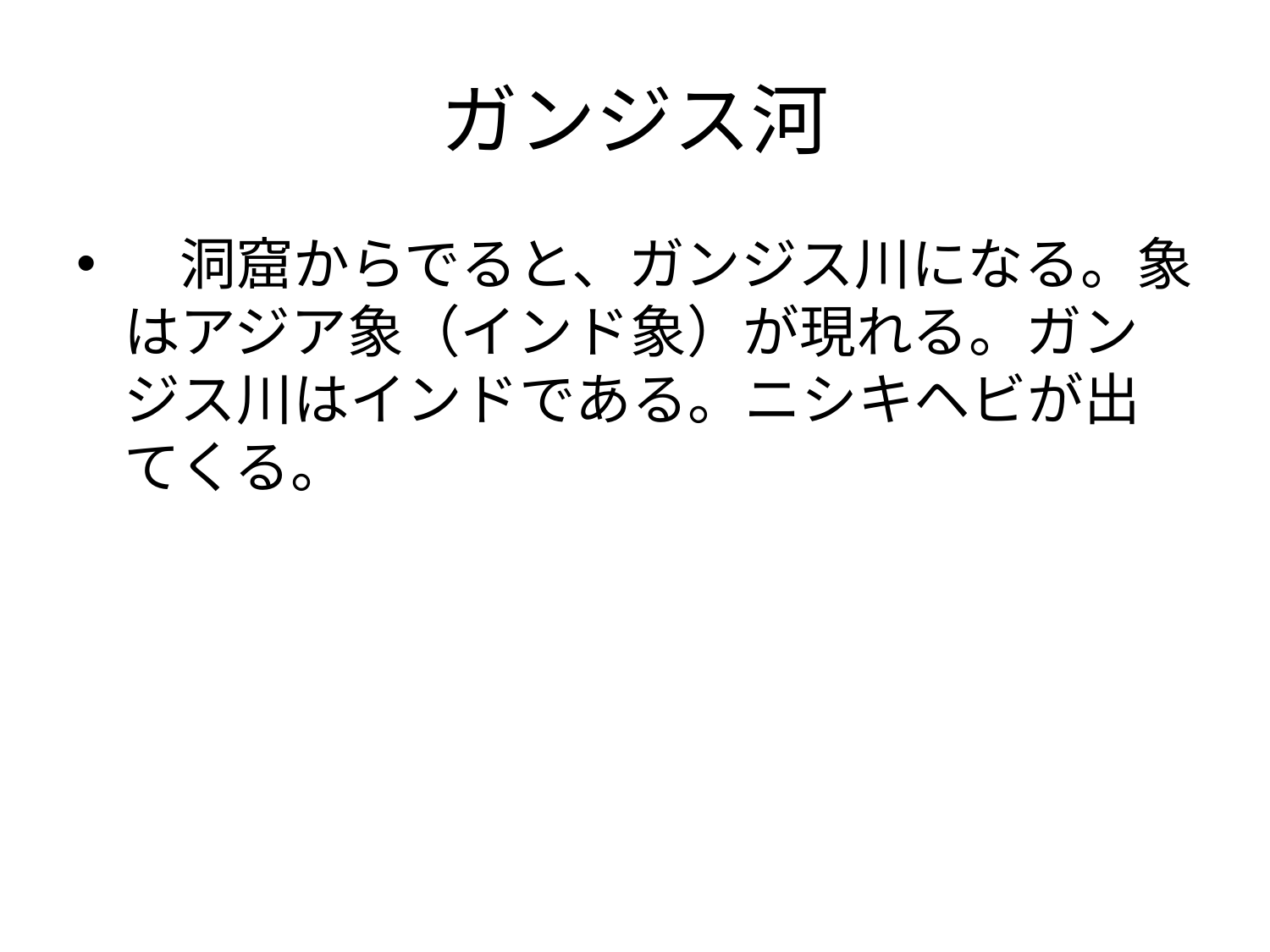

# ガンジス河
　洞窟からでると、ガンジス川になる。象はアジア象（インド象）が現れる。ガンジス川はインドである。ニシキヘビが出てくる。